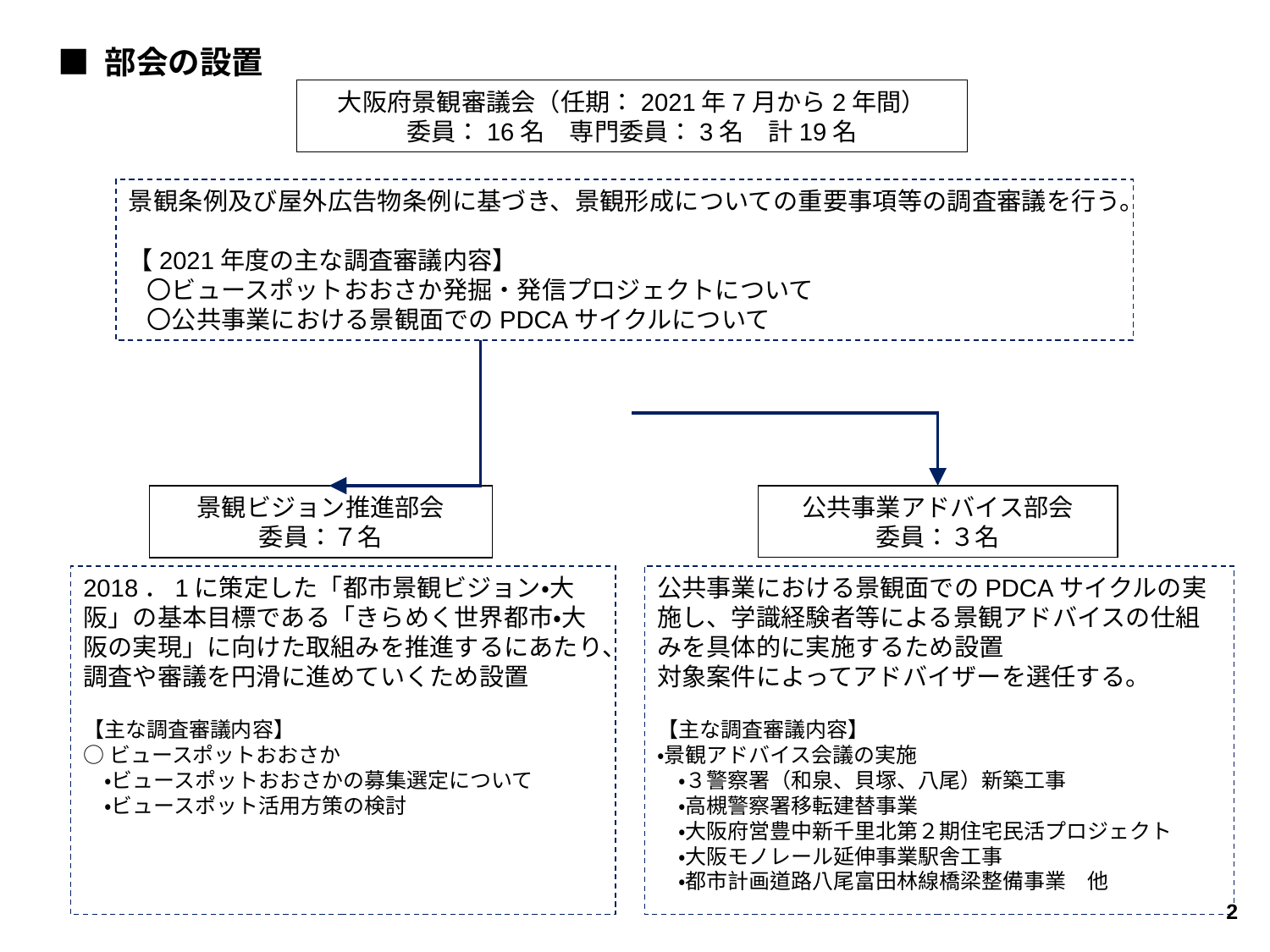

■ 部会の設置
大阪府景観審議会（任期：2021年7月から2年間）
委員：16名　専門委員：3名　計19名
景観条例及び屋外広告物条例に基づき、景観形成についての重要事項等の調査審議を行う。

【2021年度の主な調査審議内容】
〇ビュースポットおおさか発掘・発信プロジェクトについて
〇公共事業における景観面でのPDCAサイクルについて
公共事業アドバイス部会
委員：３名
景観ビジョン推進部会
委員：７名
2018．1に策定した「都市景観ビジョン・大阪」の基本目標である「きらめく世界都市・大阪の実現」に向けた取組みを推進するにあたり、調査や審議を円滑に進めていくため設置

【主な調査審議内容】
○ビュースポットおおさか
　・ビュースポットおおさかの募集選定について
　・ビュースポット活用方策の検討
公共事業における景観面でのPDCAサイクルの実施し、学識経験者等による景観アドバイスの仕組みを具体的に実施するため設置
対象案件によってアドバイザーを選任する。

【主な調査審議内容】
・景観アドバイス会議の実施
　・３警察署（和泉、貝塚、八尾）新築工事
　・高槻警察署移転建替事業
　・大阪府営豊中新千里北第２期住宅民活プロジェクト
　・大阪モノレール延伸事業駅舎工事
　・都市計画道路八尾富田林線橋梁整備事業　他

2